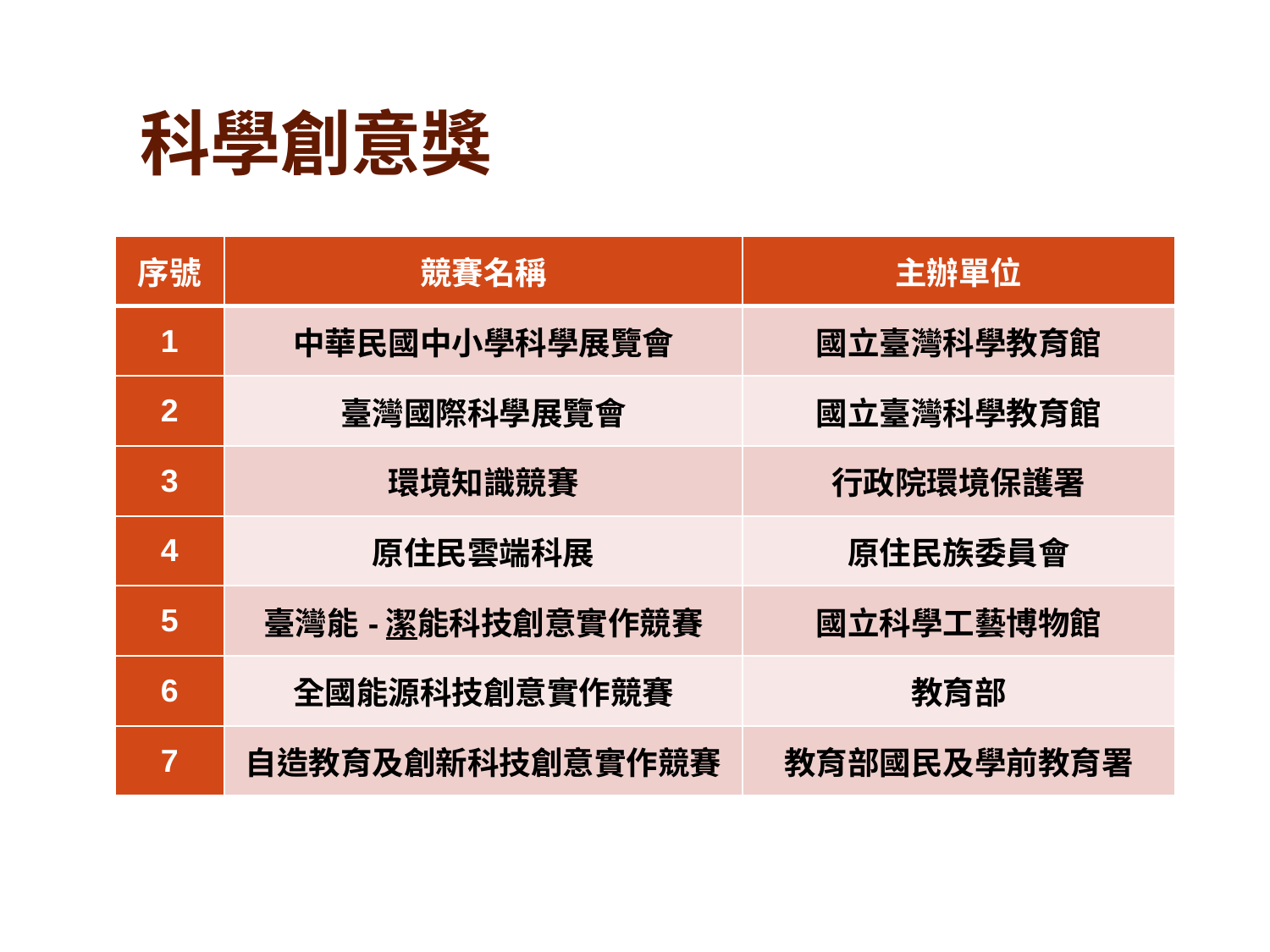

# 科學創意獎
| 序號 | 競賽名稱 | 主辦單位 |
| --- | --- | --- |
| 1 | 中華民國中小學科學展覽會 | 國立臺灣科學教育館 |
| 2 | 臺灣國際科學展覽會 | 國立臺灣科學教育館 |
| 3 | 環境知識競賽 | 行政院環境保護署 |
| 4 | 原住民雲端科展 | 原住民族委員會 |
| 5 | 臺灣能-潔能科技創意實作競賽 | 國立科學工藝博物館 |
| 6 | 全國能源科技創意實作競賽 | 教育部 |
| 7 | 自造教育及創新科技創意實作競賽 | 教育部國民及學前教育署 |